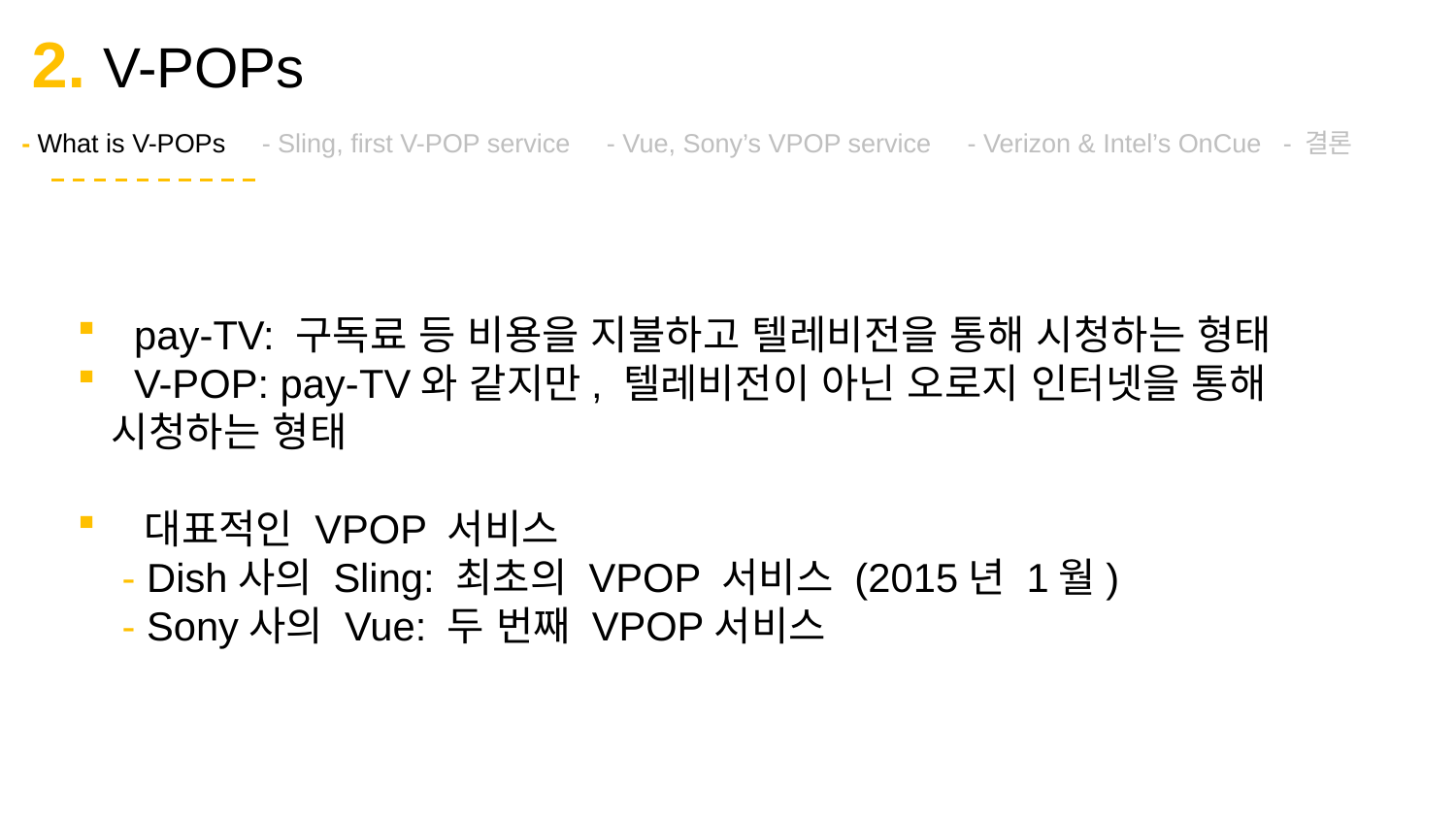

# 2. V-POPs
 - What is V-POPs     - Sling, first V-POP service     - Vue, Sony’s VPOP service     - Verizon & Intel’s OnCue   - 결론

  pay-TV: 구독료 등 비용을 지불하고 텔레비전을 통해 시청하는 형태
  V-POP: pay-TV와 같지만, 텔레비전이 아닌 오로지 인터넷을 통해 시청하는 형태

  대표적인 VPOP 서비스
    - Dish사의 Sling: 최초의 VPOP 서비스 (2015년 1월)
    - Sony사의 Vue: 두 번째 VPOP서비스